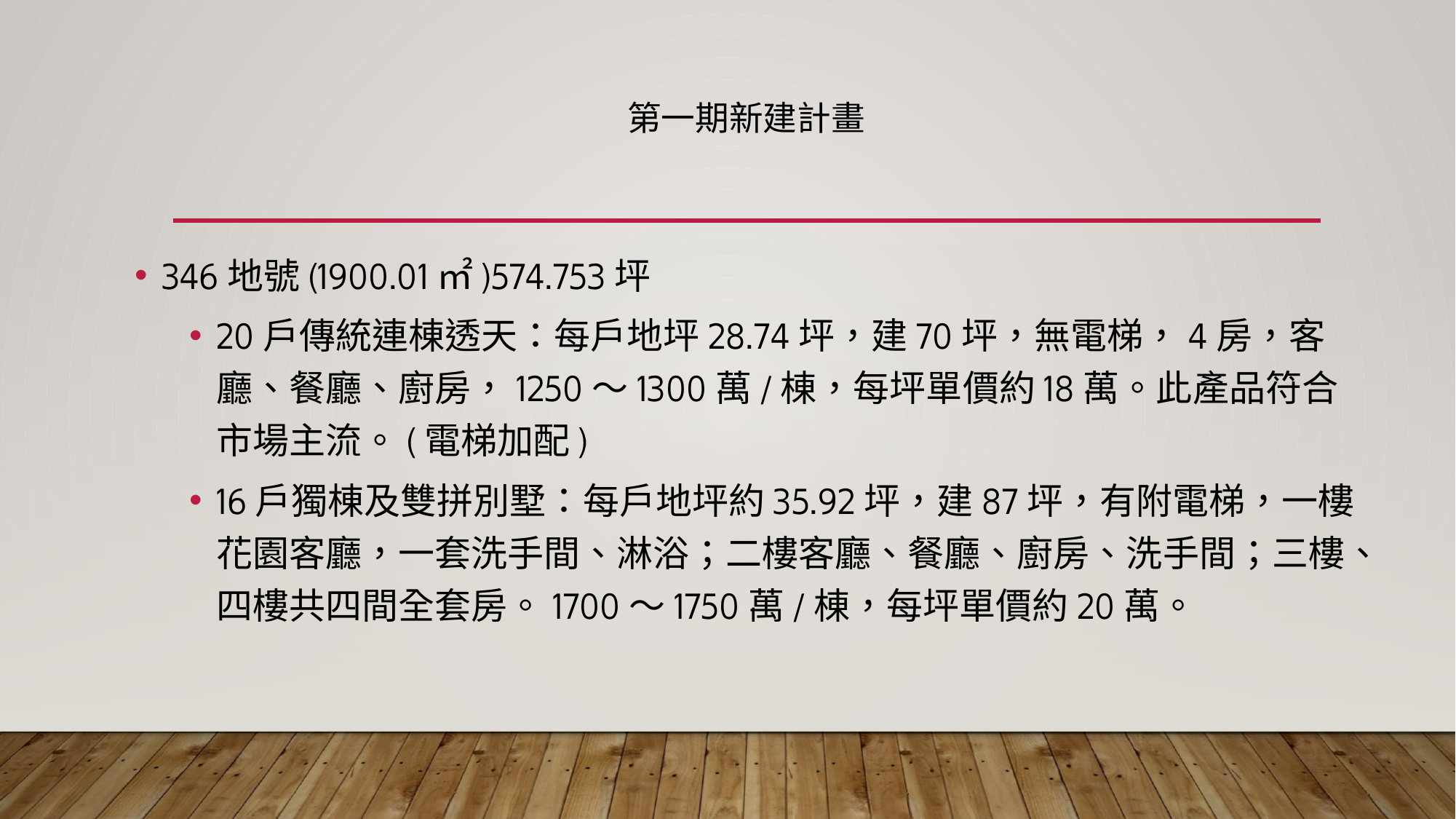

# 第一期新建計畫
346地號(1900.01㎡)574.753坪
20戶傳統連棟透天：每戶地坪28.74坪，建70坪，無電梯，4房，客廳、餐廳、廚房，1250～1300萬/棟，每坪單價約18萬。此產品符合市場主流。(電梯加配)
16戶獨棟及雙拼別墅：每戶地坪約35.92坪，建87坪，有附電梯，一樓花園客廳，一套洗手間、淋浴；二樓客廳、餐廳、廚房、洗手間；三樓、四樓共四間全套房。1700～1750萬/棟，每坪單價約20萬。